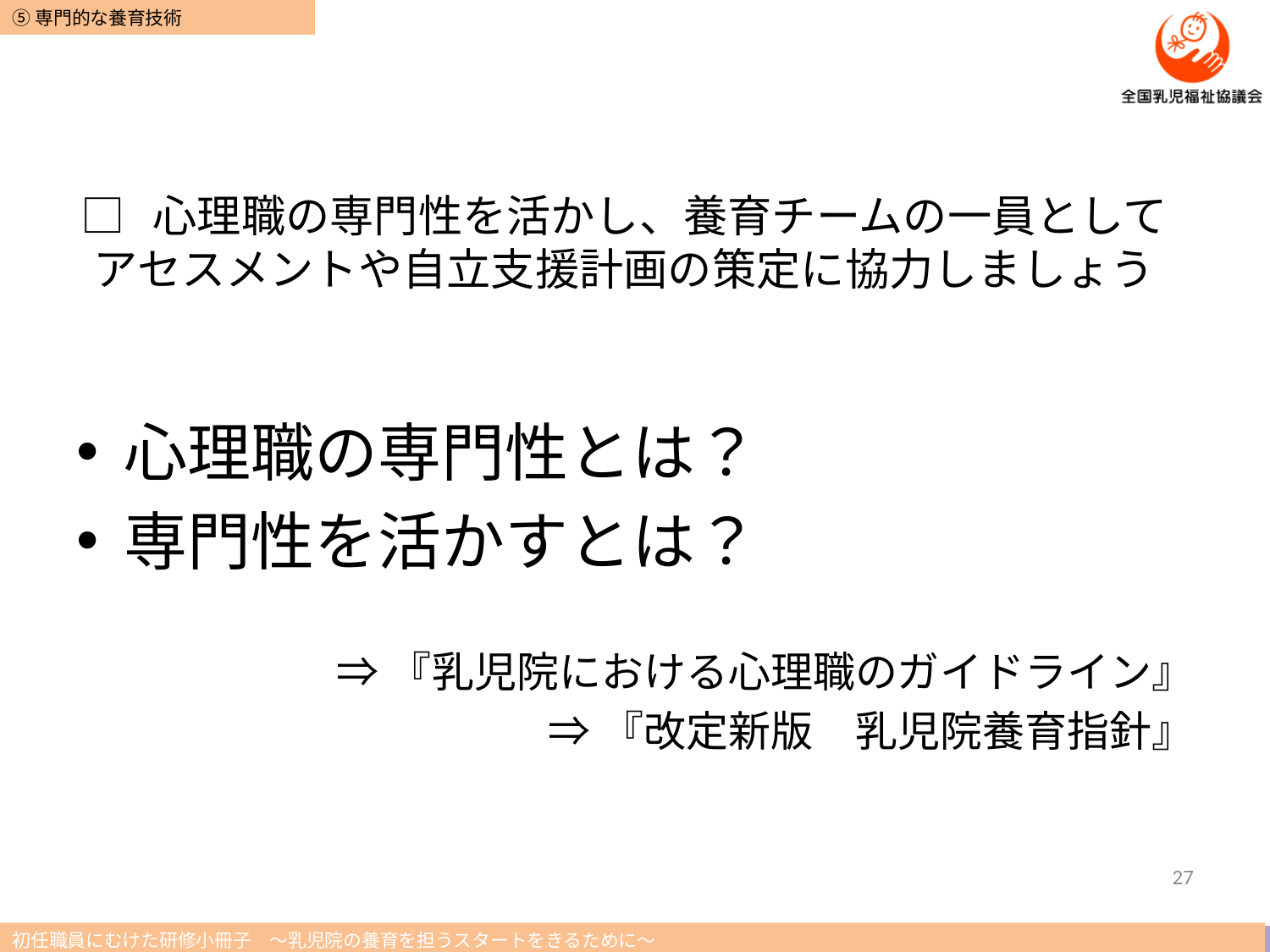

# □	心理職の専門性を活かし、養育チームの一員としてアセスメントや自立支援計画の策定に協力しましょう
心理職の専門性とは？
専門性を活かすとは？

⇒『乳児院における心理職のガイドライン』
⇒『改定新版　乳児院養育指針』

27